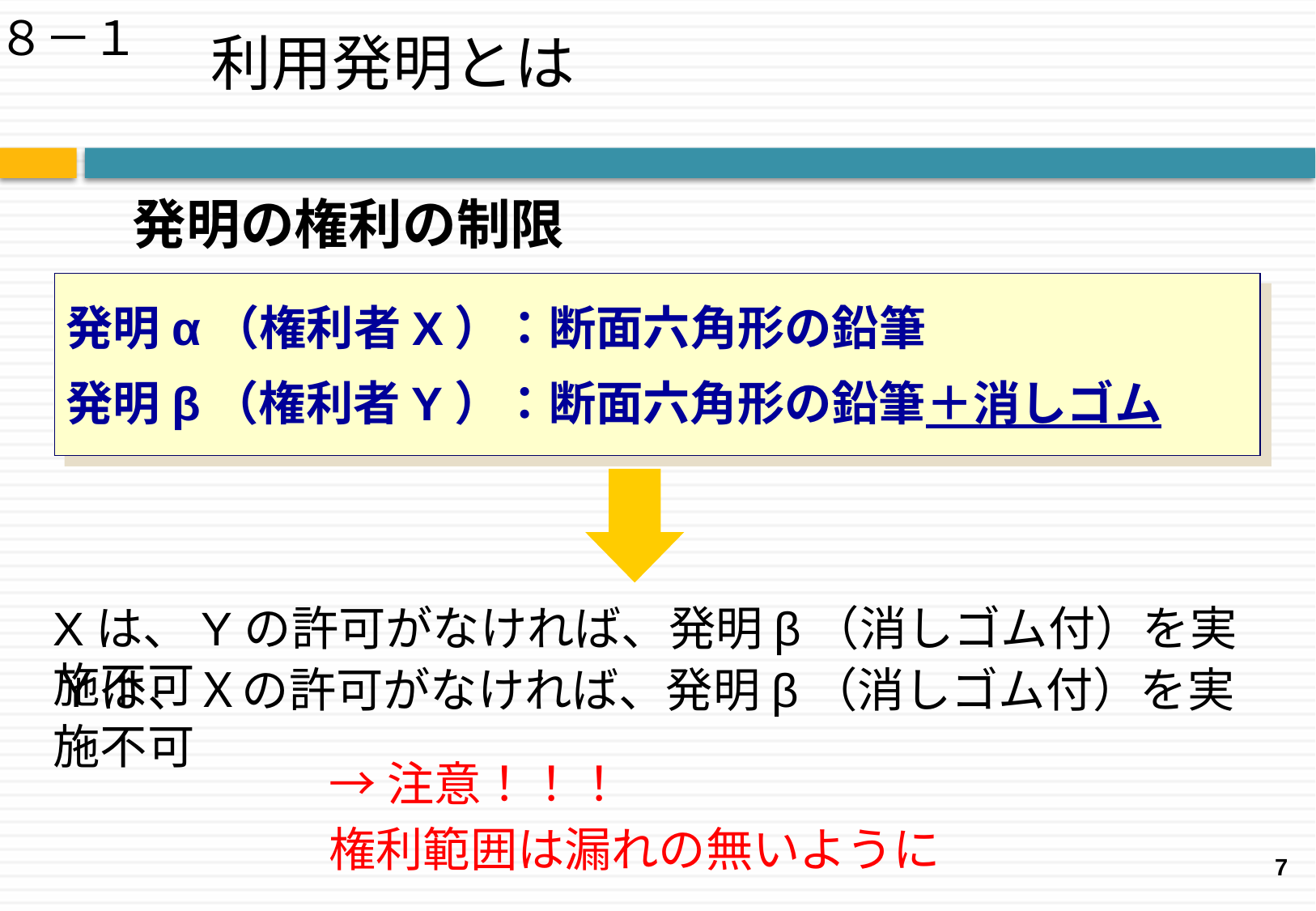

# 利用発明とは
８－１
発明の権利の制限
発明α（権利者X）：断面六角形の鉛筆
発明β（権利者Y）：断面六角形の鉛筆＋消しゴム

Xは、Yの許可がなければ、発明β（消しゴム付）を実施不可
Ｙは、Ｘの許可がなければ、発明β（消しゴム付）を実施不可
→注意！！！
権利範囲は漏れの無いように
7